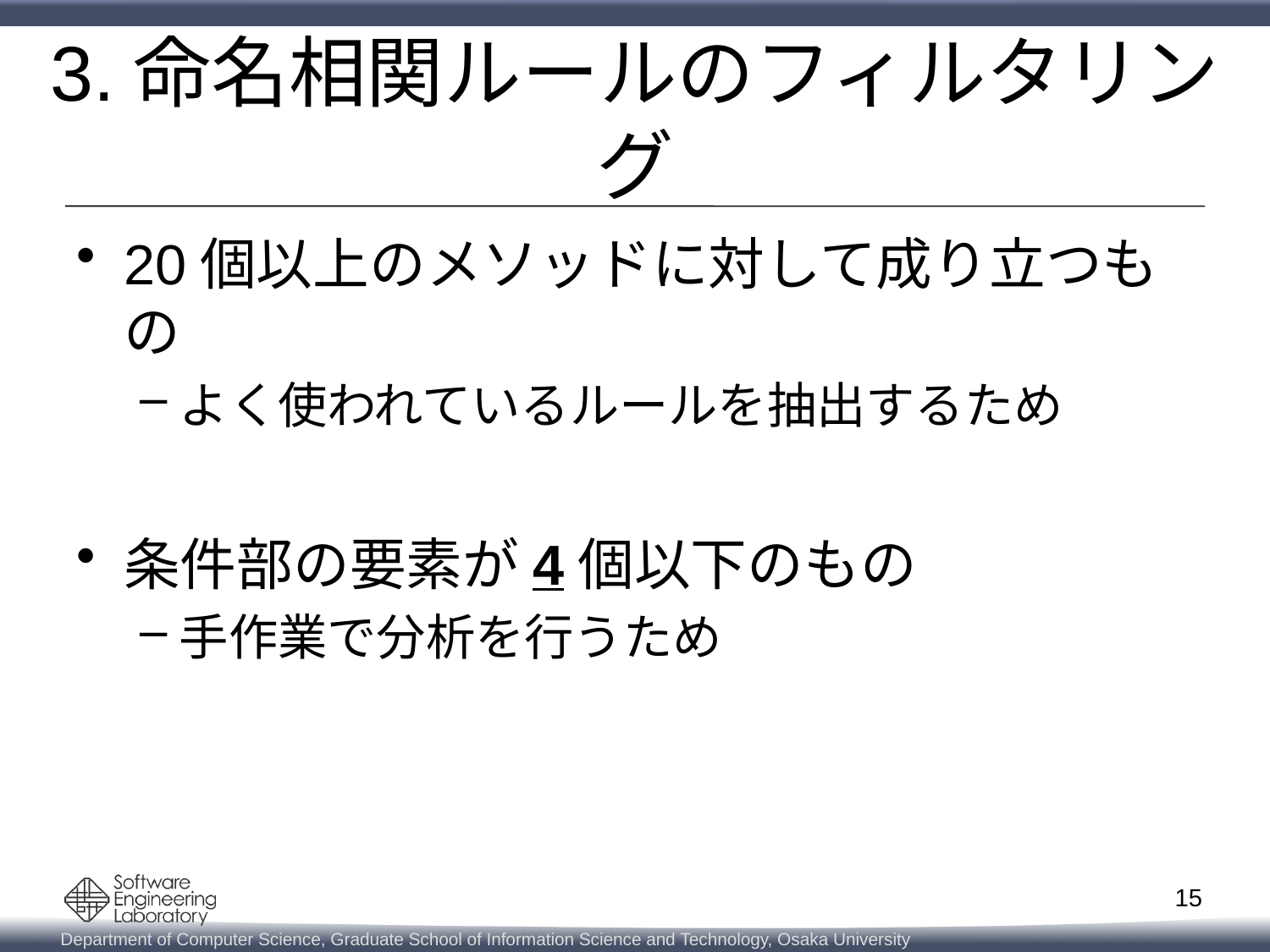

# 3.命名相関ルールのフィルタリング
20個以上のメソッドに対して成り立つもの
よく使われているルールを抽出するため

条件部の要素が4個以下のもの
手作業で分析を行うため
15